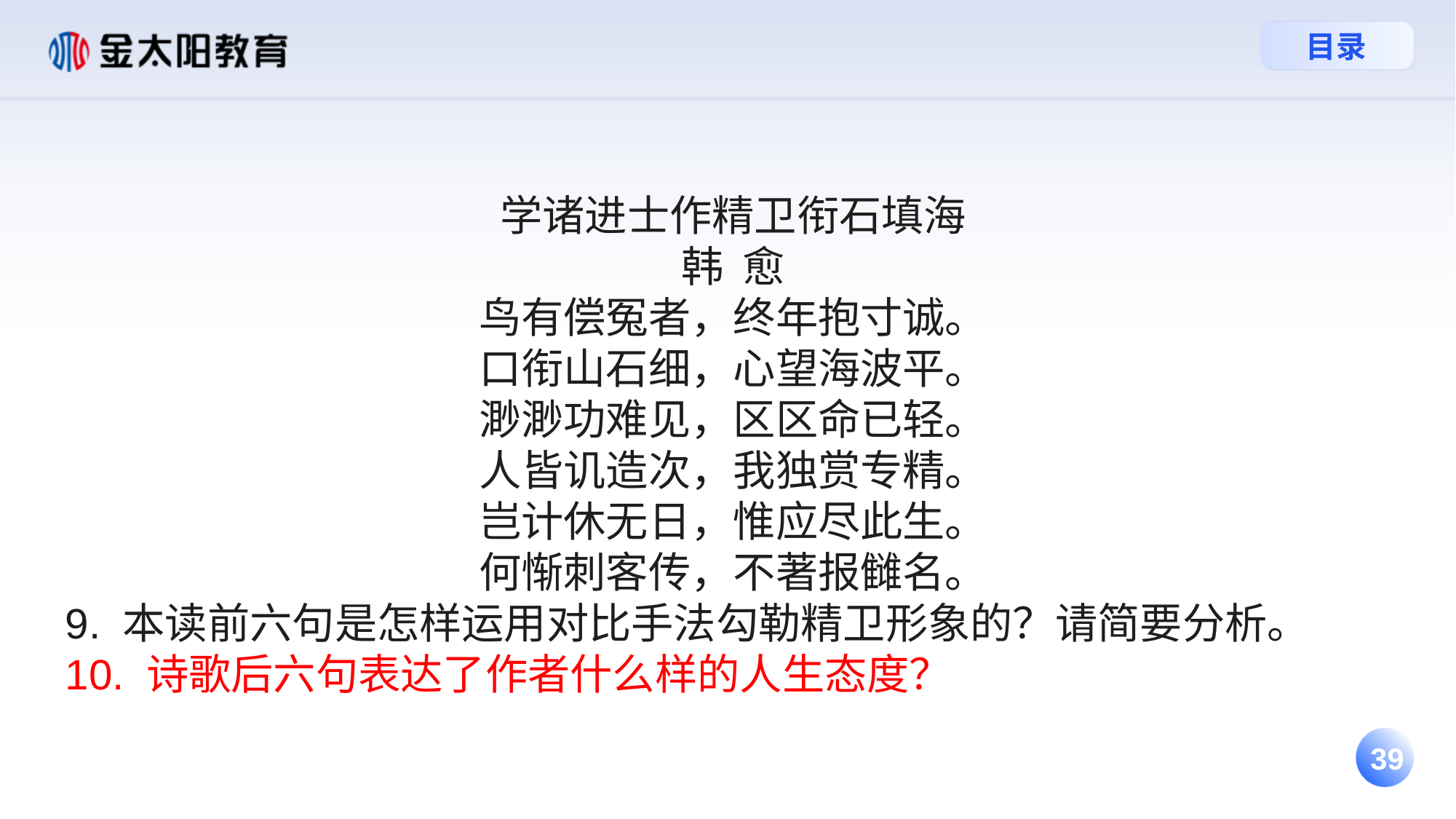

学诸进士作精卫衔石填海
韩  愈
鸟有偿冤者，终年抱寸诚。
口衔山石细，心望海波平。
渺渺功难见，区区命已轻。
人皆讥造次，我独赏专精。
岂计休无日，惟应尽此生。
何惭刺客传，不著报雠名。
9. 本读前六句是怎样运用对比手法勾勒精卫形象的？请简要分析。
10. 诗歌后六句表达了作者什么样的人生态度？